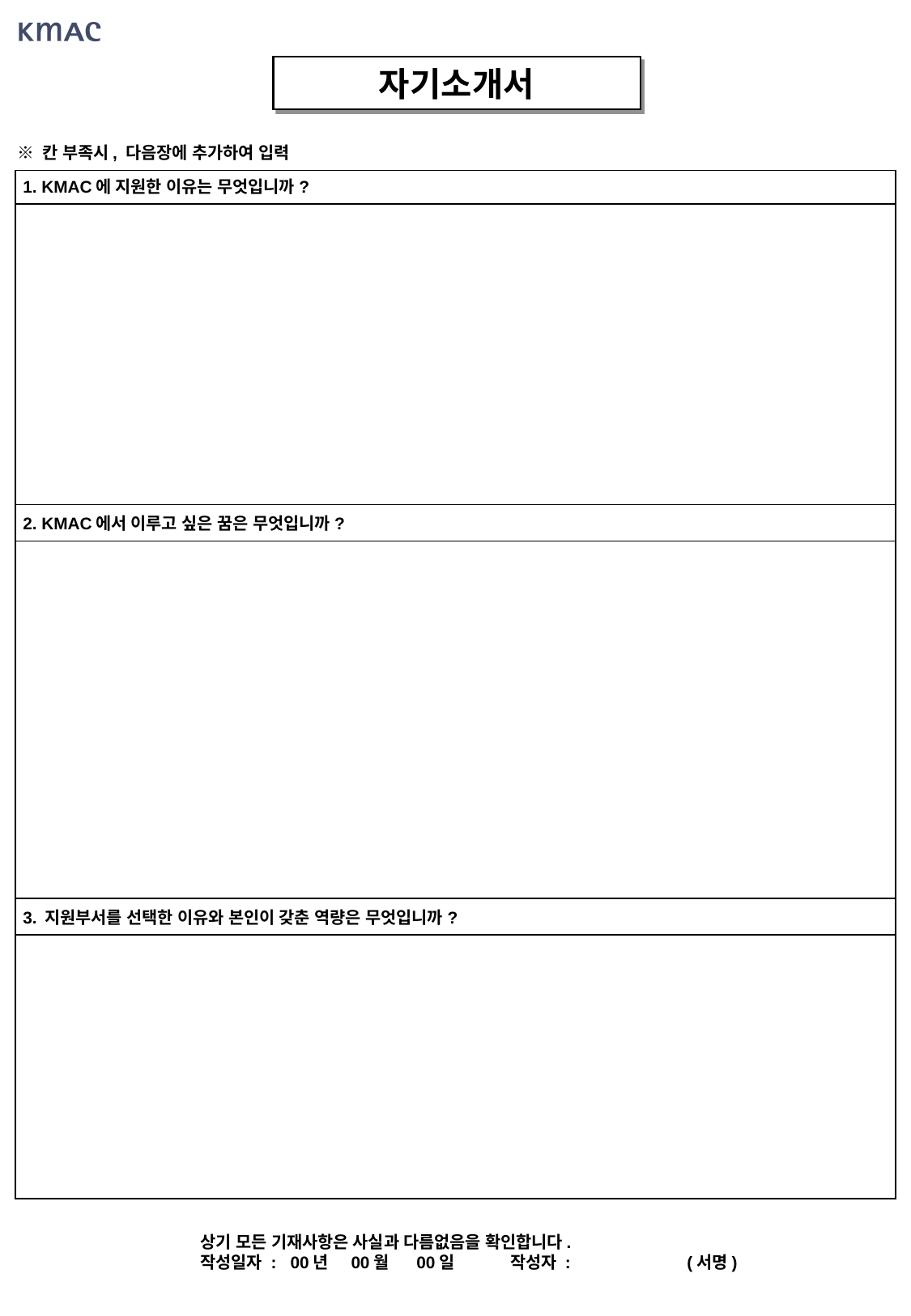

자기소개서
※ 칸 부족시, 다음장에 추가하여 입력
| 1. KMAC에 지원한 이유는 무엇입니까? |
| --- |
|  |
| 2. KMAC에서 이루고 싶은 꿈은 무엇입니까? |
|  |
| 3. 지원부서를 선택한 이유와 본인이 갖춘 역량은 무엇입니까? |
|  |
상기 모든 기재사항은 사실과 다름없음을 확인합니다.
작성일자 :   00년    00월     00일            작성자 :                         (서명)